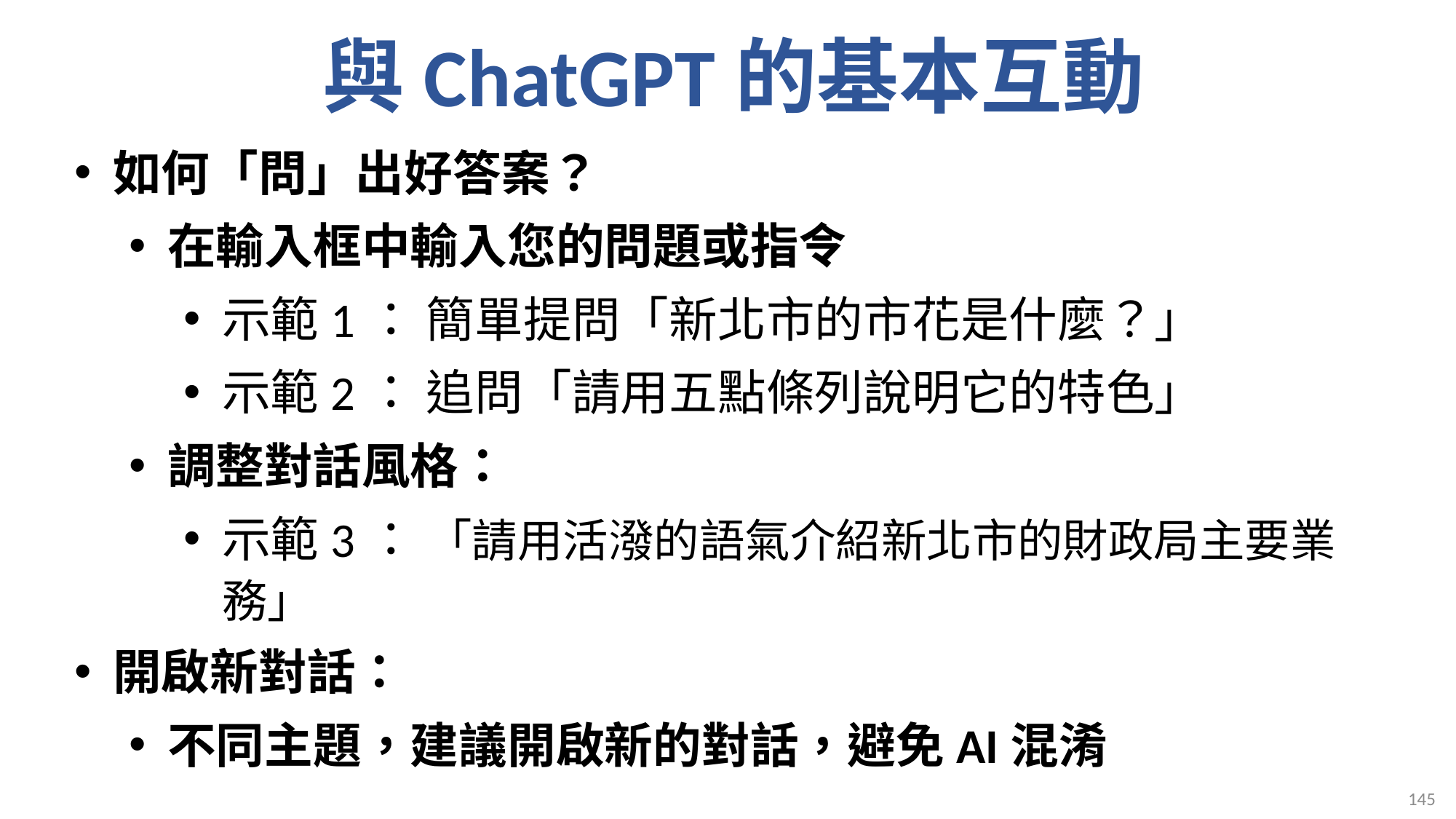

# 與ChatGPT的基本互動
如何「問」出好答案？
在輸入框中輸入您的問題或指令
示範1： 簡單提問「新北市的市花是什麼？」
示範2： 追問「請用五點條列說明它的特色」
調整對話風格：
示範3： 「請用活潑的語氣介紹新北市的財政局主要業務」
開啟新對話：
不同主題，建議開啟新的對話，避免AI混淆
145